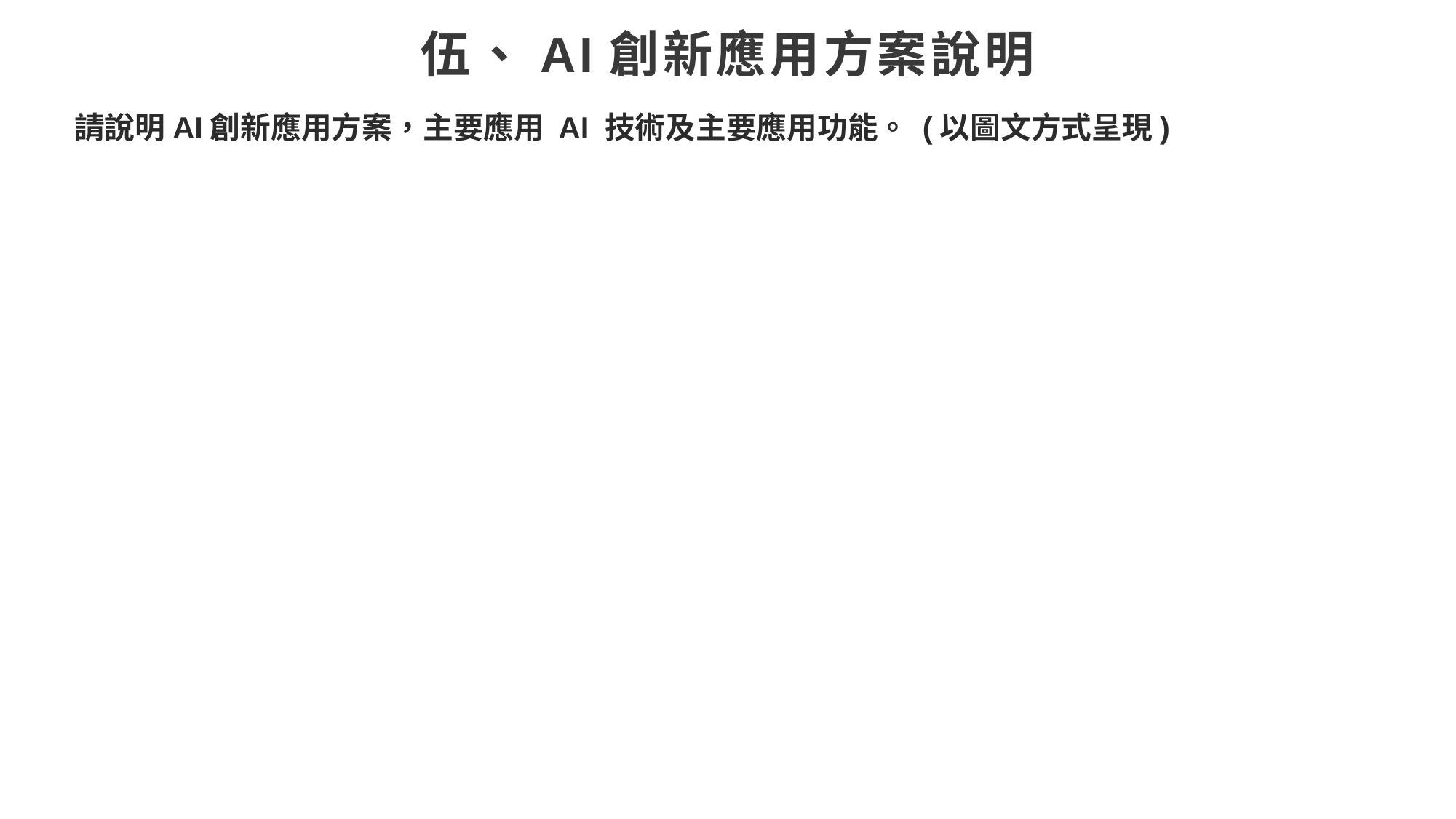

# 伍、AI創新應用方案說明
請說明AI創新應用方案，主要應用 AI 技術及主要應用功能。 (以圖文方式呈現)